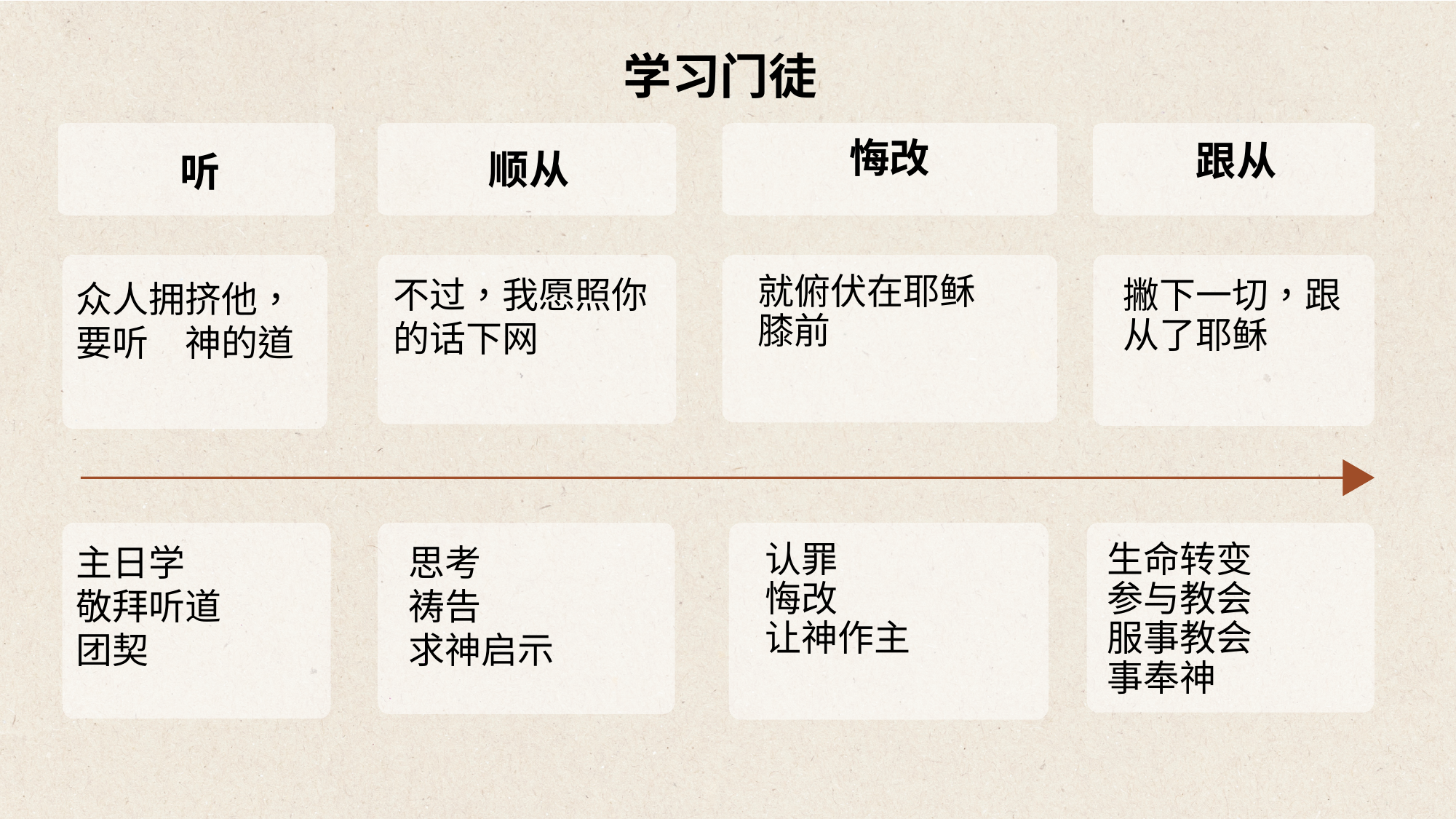

学习门徒

悔改
顺从
跟从
听

不过，我愿照你的话下网
就俯伏在耶稣膝前
众人拥挤他，要听　神的道
撇下一切，跟从了耶稣

主日学
敬拜听道
团契
思考
祷告
求神启示
认罪
悔改
让神作主

生命转变
参与教会
服事教会
事奉神